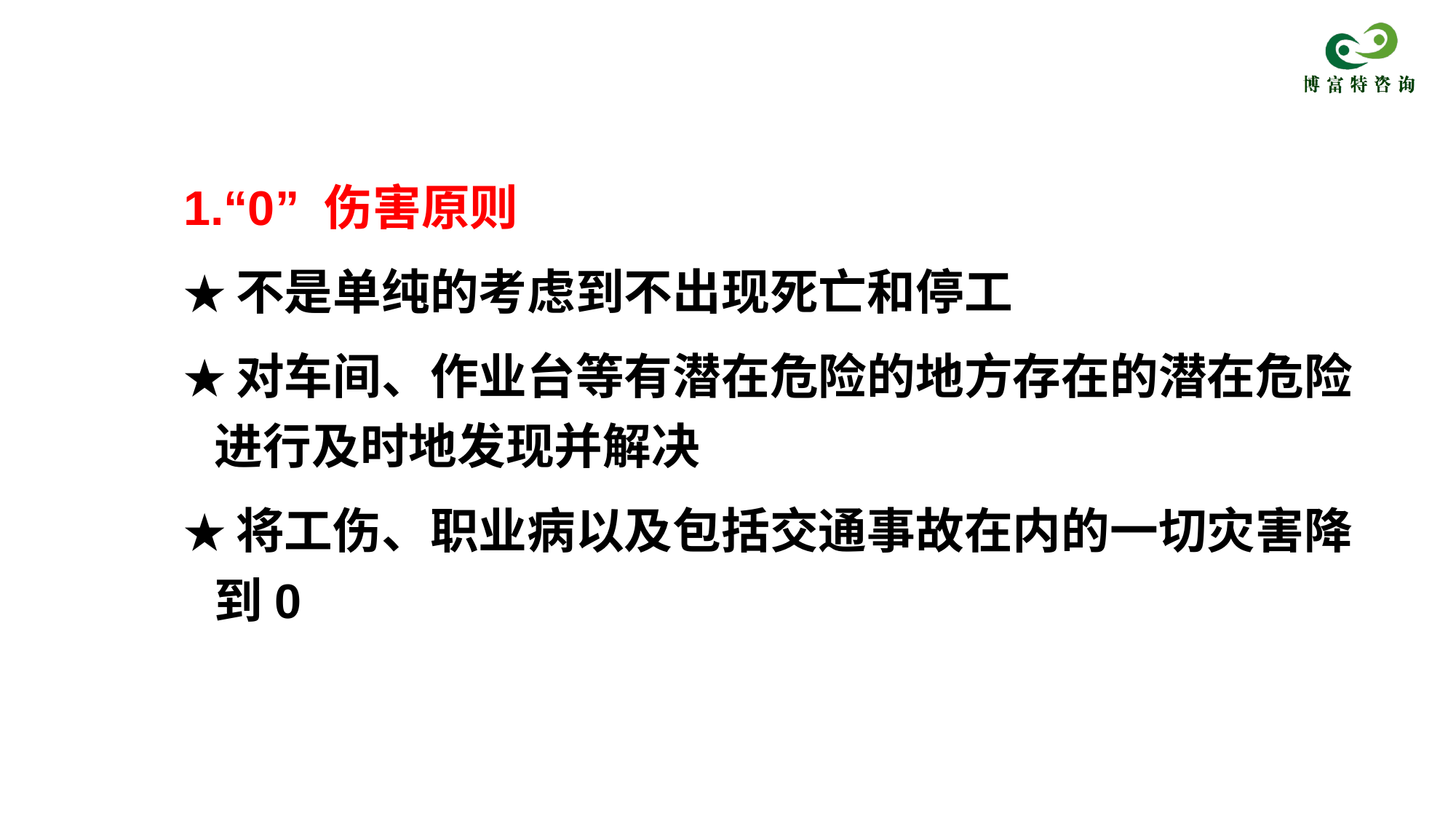

1.“0” 伤害原则
★不是单纯的考虑到不出现死亡和停工
★对车间、作业台等有潜在危险的地方存在的潜在危险进行及时地发现并解决
★将工伤、职业病以及包括交通事故在内的一切灾害降到0